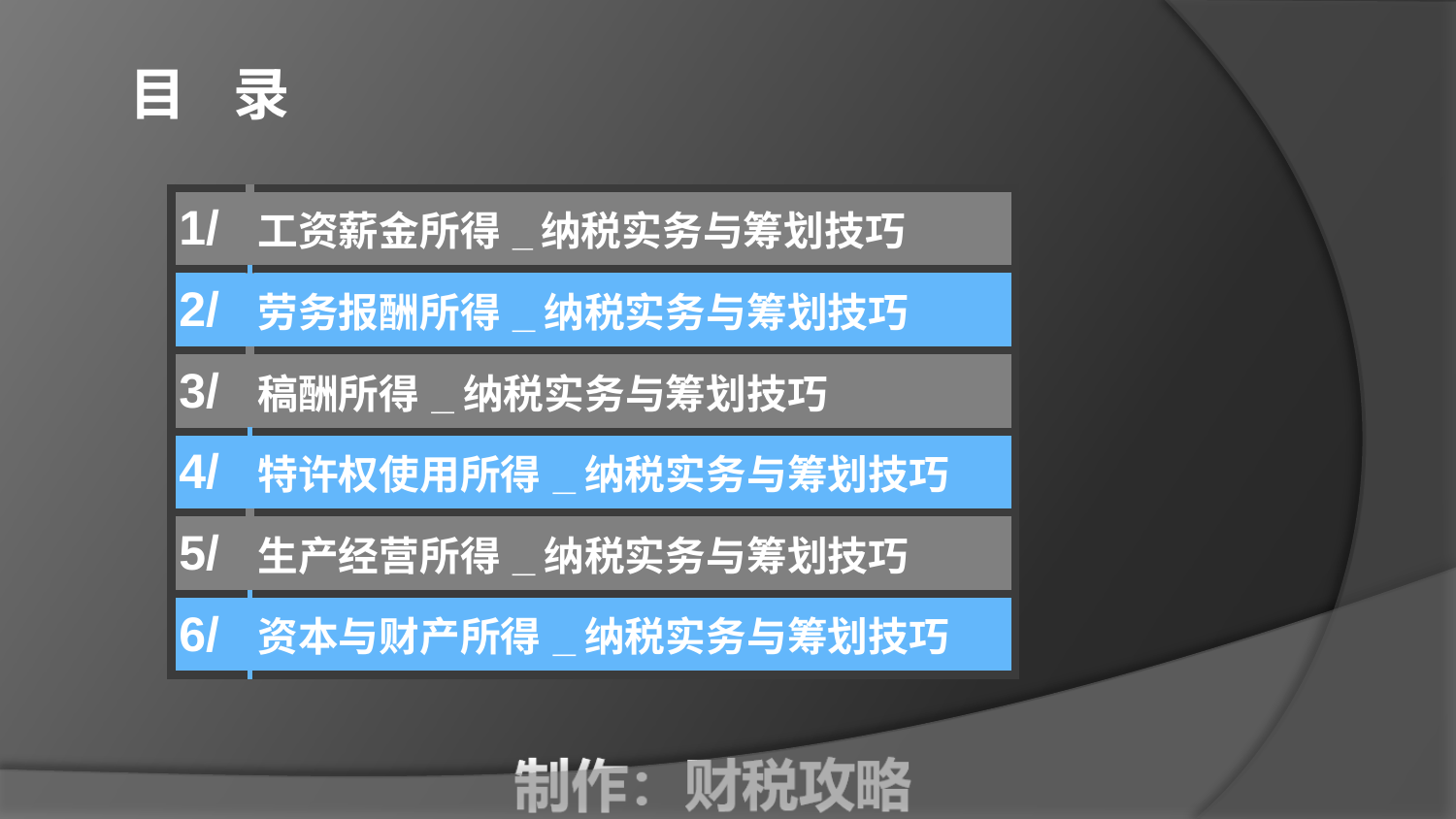

录
目
| 1/ | 工资薪金所得\_纳税实务与筹划技巧 |
| --- | --- |
| 2/ | 劳务报酬所得\_纳税实务与筹划技巧 |
| 3/ | 稿酬所得\_纳税实务与筹划技巧 |
| 4/ | 特许权使用所得\_纳税实务与筹划技巧 |
| 5/ | 生产经营所得\_纳税实务与筹划技巧 |
| 6/ | 资本与财产所得\_纳税实务与筹划技巧 |